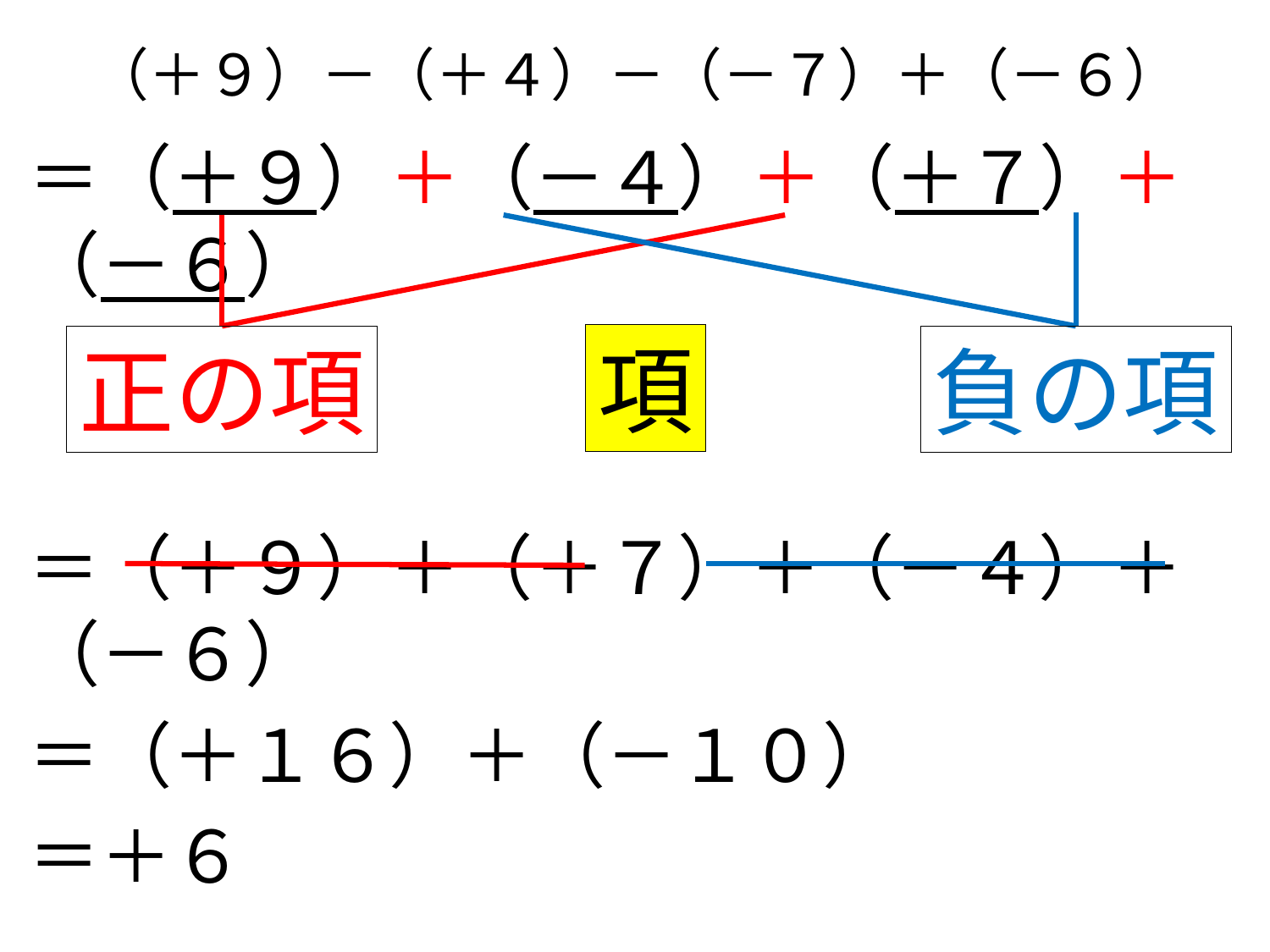

# （＋９）－（＋４）－（－７）＋（－６）
＝（＋９）＋（－４）＋（＋７）＋（－６）

＝（＋９）＋（＋７）＋（－４）＋（－６）
＝（＋１６）＋（－１０）
＝＋６
項
正の項
負の項